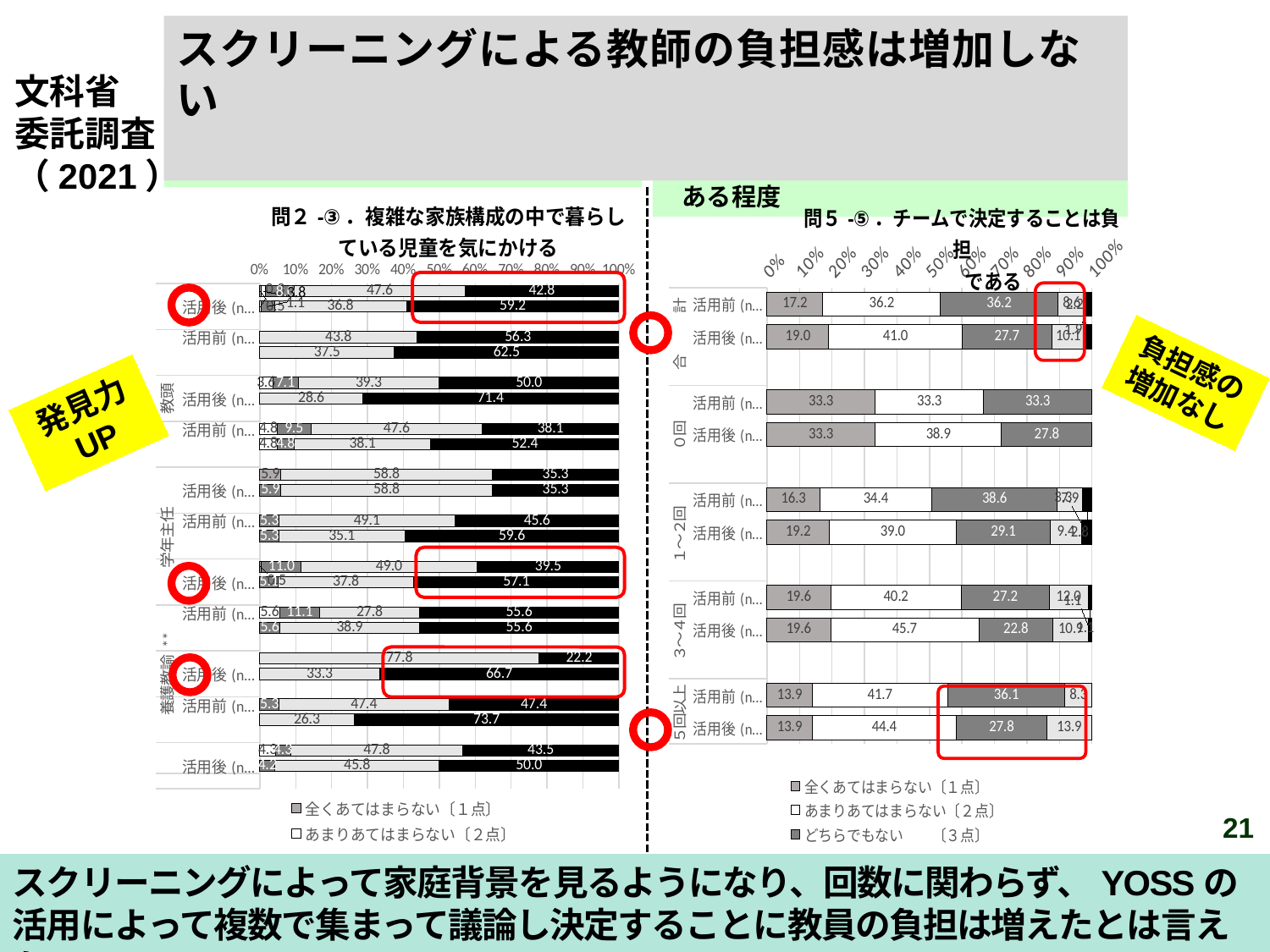

スクリーニングによる教師の負担感は増加しない

文科省
委託調査
（2021）
◇職種別に見た、複雑な家族構成の中で
   暮らしている児童を気にかける程度

◇スクリーニングチェック実施回数別に
   見た、チームで決定することは負担で
   ある程度

### Chart: 問２-③．複雑な家族構成の中で暮らしている児童を気にかける

| Category | 全くあてはまらない〔１点〕 | あまりあてはまらない〔２点〕 | どちらでもない　　〔３点〕 | まあまああてはまる〔４点〕 | おおいにあてはまる〔５点〕 |
|---|---|---|---|---|---|
| 活用前(n=374) | 0.5 | 1.1 | 8.0 | 47.6 | 42.8 |
| 活用後(n=370) | 0.0 | 0.3 | 3.8 | 36.8 | 59.2 |
|  | None | None | None | None | None |
| 活用前(n=16) | 0.0 | 0.0 | 0.0 | 43.8 | 56.3 |
| 活用後(n=16) | 0.0 | 0.0 | 0.0 | 37.5 | 62.5 |
|  | None | None | None | None | None |
| 活用前(n=28) | 0.0 | 3.6 | 7.1 | 39.3 | 50.0 |
| 活用後(n=28) | 0.0 | 0.0 | 0.0 | 28.6 | 71.4 |
|  | None | None | None | None | None |
| 活用前(n=21) | 0.0 | 4.8 | 9.5 | 47.6 | 38.1 |
| 活用後(n=21) | 0.0 | 4.8 | 4.8 | 38.1 | 52.4 |
|  | None | None | None | None | None |
| 活用前(n=17) | 5.9 | 0.0 | 0.0 | 58.8 | 35.3 |
| 活用後(n=17) | 0.0 | 0.0 | 5.9 | 58.8 | 35.3 |
|  | None | None | None | None | None |
| 活用前(n=57) | 0.0 | 0.0 | 5.3 | 49.1 | 45.6 |
| 活用後(n=57) | 0.0 | 0.0 | 5.3 | 35.1 | 59.6 |
|  | None | None | None | None | None |
| 活用前(n=200) | 0.5 | 0.0 | 11.0 | 49.0 | 39.5 |
| 活用後(n=196) | 0.0 | 0.0 | 5.1 | 37.8 | 57.1 |
|  | None | None | None | None | None |
| 活用前(n=18) | 0.0 | 5.6 | 11.1 | 27.8 | 55.6 |
| 活用後(n=18) | 0.0 | 0.0 | 5.6 | 38.9 | 55.6 |
|  | None | None | None | None | None |
| 活用前(n=18) | 0.0 | 0.0 | 0.0 | 77.8 | 22.2 |
| 活用後(n=18) | 0.0 | 0.0 | 0.0 | 33.3 | 66.7 |
|  | None | None | None | None | None |
| 活用前(n=19) | 0.0 | 0.0 | 5.3 | 47.4 | 47.4 |
| 活用後(n=19) | 0.0 | 0.0 | 0.0 | 26.3 | 73.7 |
|  | None | None | None | None | None |
| 活用前(n=23) | 0.0 | 4.3 | 4.3 | 47.8 | 43.5 |
| 活用後(n=24) | 0.0 | 0.0 | 4.2 | 45.8 | 50.0 |

### Chart: 問５-⑤．チームで決定することは負担 である

| Category | 全くあてはまらない〔１点〕 | あまりあてはまらない〔２点〕 | どちらでもない　　〔３点〕 | まあまああてはまる〔４点〕 | おおいにあてはまる〔５点〕 |
|---|---|---|---|---|---|
| 活用前(n=373) | 17.2 | 36.2 | 36.2 | 8.6 | 1.9 |
| 活用後(n=368) | 19.0 | 41.0 | 27.7 | 10.1 | 2.2 |
|  | None | None | None | None | None |
| 活用前(n=18) | 33.3 | 33.3 | 33.3 | 0.0 | 0.0 |
| 活用後(n=18) | 33.3 | 38.9 | 27.8 | 0.0 | 0.0 |
|  | None | None | None | None | None |
| 活用前(n=215) | 16.3 | 34.4 | 38.6 | 7.9 | 2.8 |
| 活用後(n=213) | 19.2 | 39.0 | 29.1 | 9.4 | 3.3 |
|  | None | None | None | None | None |
| 活用前(n=92) | 19.6 | 40.2 | 27.2 | 12.0 | 1.1 |
| 活用後(n=92) | 19.6 | 45.7 | 22.8 | 10.9 | 1.1 |
|  | None | None | None | None | None |
| 活用前(n=36) | 13.9 | 41.7 | 36.1 | 8.3 | 0.0 |
| 活用後(n=36) | 13.9 | 44.4 | 27.8 | 13.9 | 0.0 |

負担感の
増加なし
発見力
UP

21
スクリーニングによって家庭背景を見るようになり、回数に関わらず、YOSSの活用によって複数で集まって議論し決定することに教員の負担は増えたとは言えない。